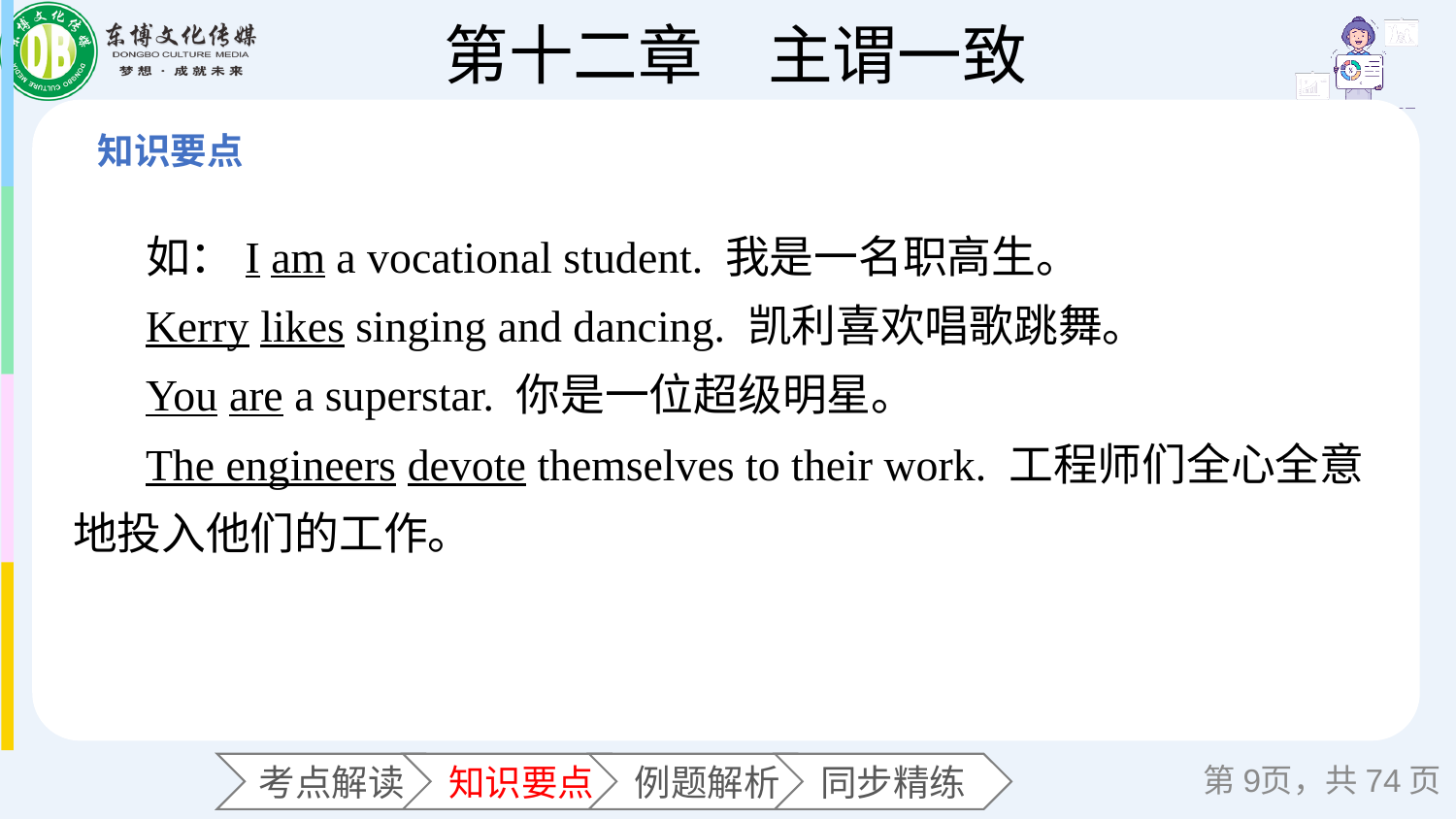

如：I am a vocational student. 我是一名职高生。
Kerry likes singing and dancing. 凯利喜欢唱歌跳舞。
You are a superstar. 你是一位超级明星。
The engineers devote themselves to their work. 工程师们全心全意地投入他们的工作。
第9页，共74页